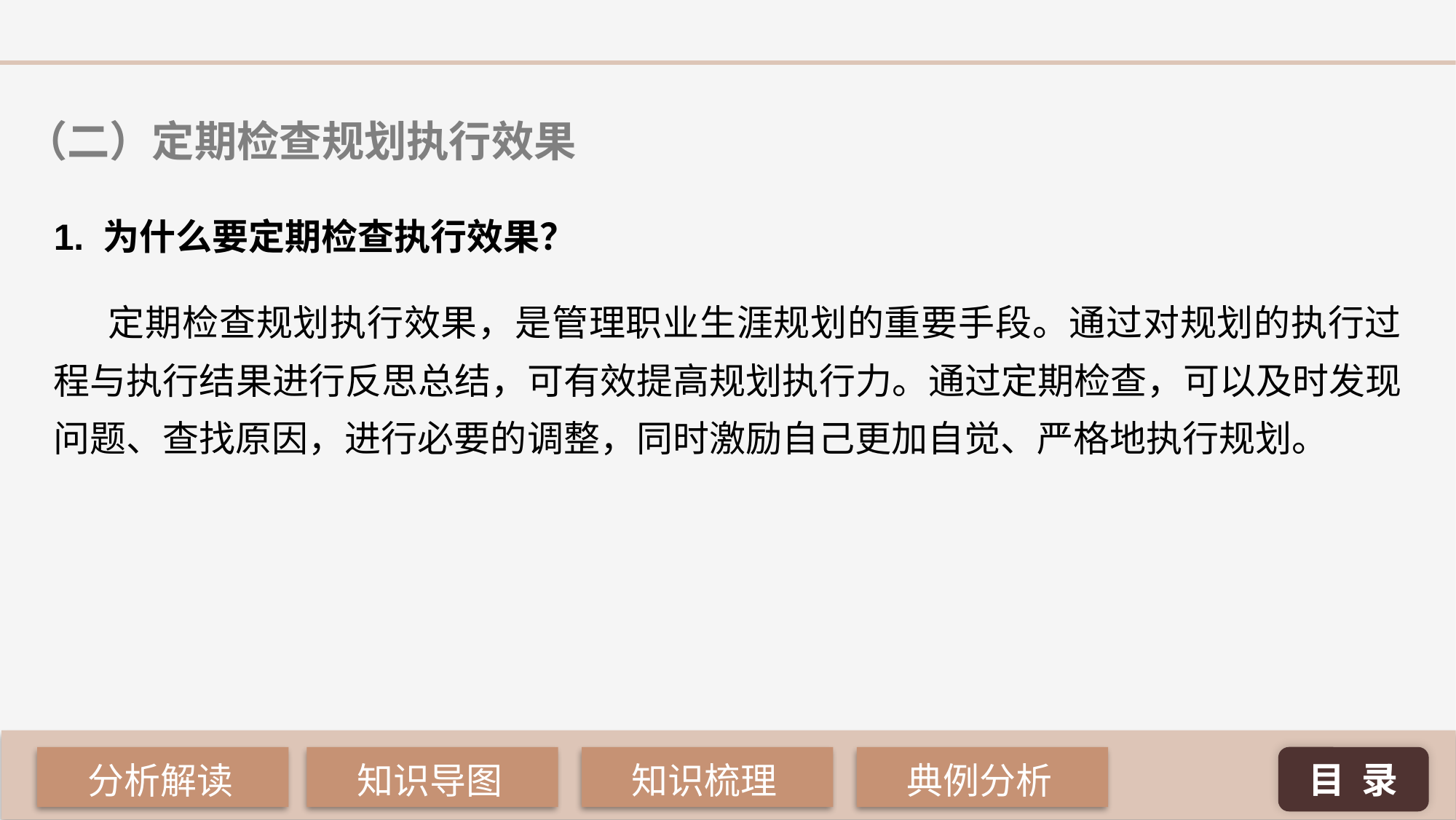

（二）定期检查规划执行效果
1. 为什么要定期检查执行效果？
定期检查规划执行效果，是管理职业生涯规划的重要手段。通过对规划的执行过程与执行结果进行反思总结，可有效提高规划执行力。通过定期检查，可以及时发现问题、查找原因，进行必要的调整，同时激励自己更加自觉、严格地执行规划。